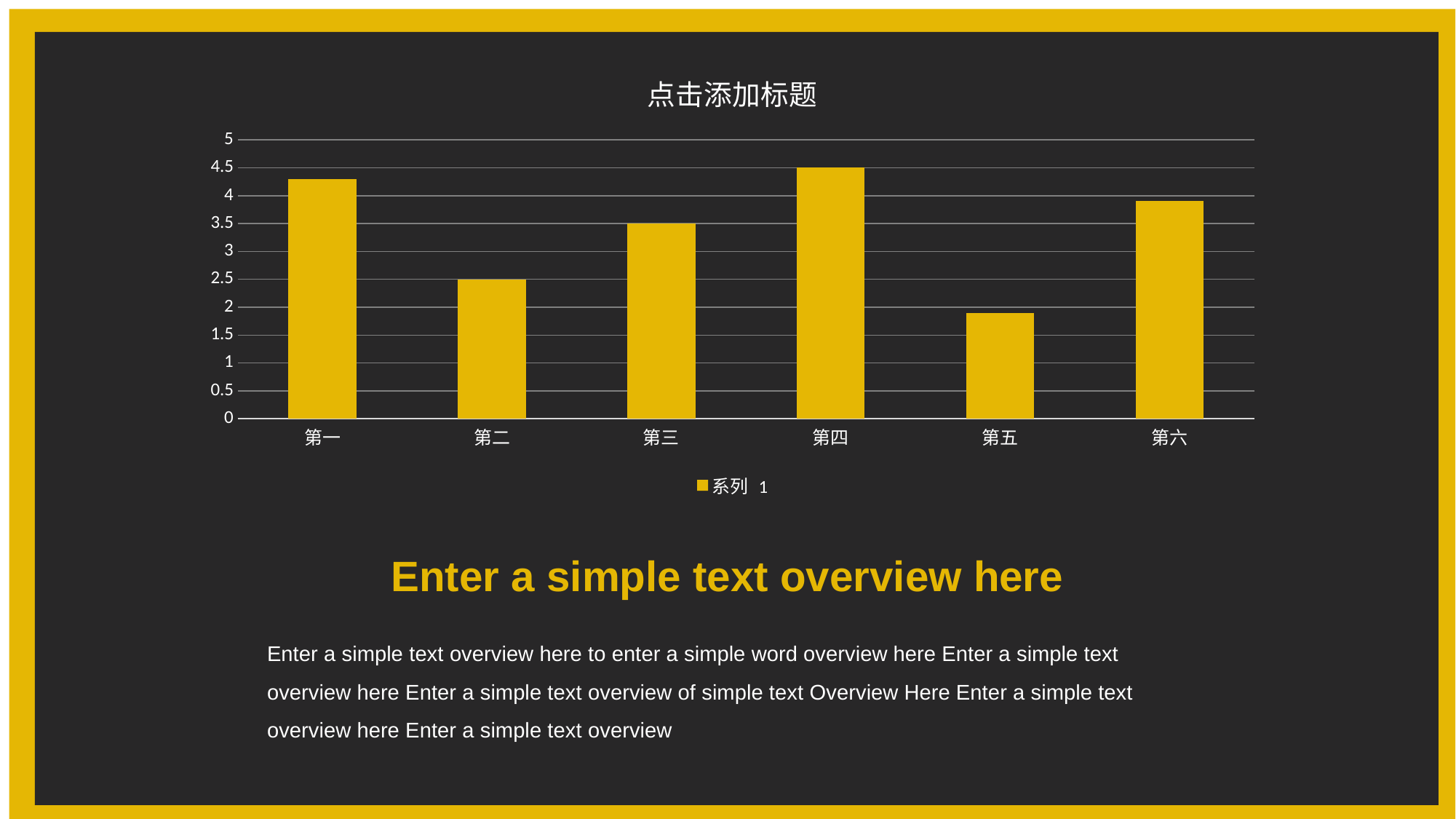

### Chart: 点击添加标题

| Category | 系列 1 |
|---|---|
| 第一 | 4.3 |
| 第二 | 2.5 |
| 第三 | 3.5 |
| 第四 | 4.5 |
| 第五 | 1.9 |
| 第六 | 3.9 |
Enter a simple text overview here
Enter a simple text overview here to enter a simple word overview here Enter a simple text overview here Enter a simple text overview of simple text Overview Here Enter a simple text overview here Enter a simple text overview